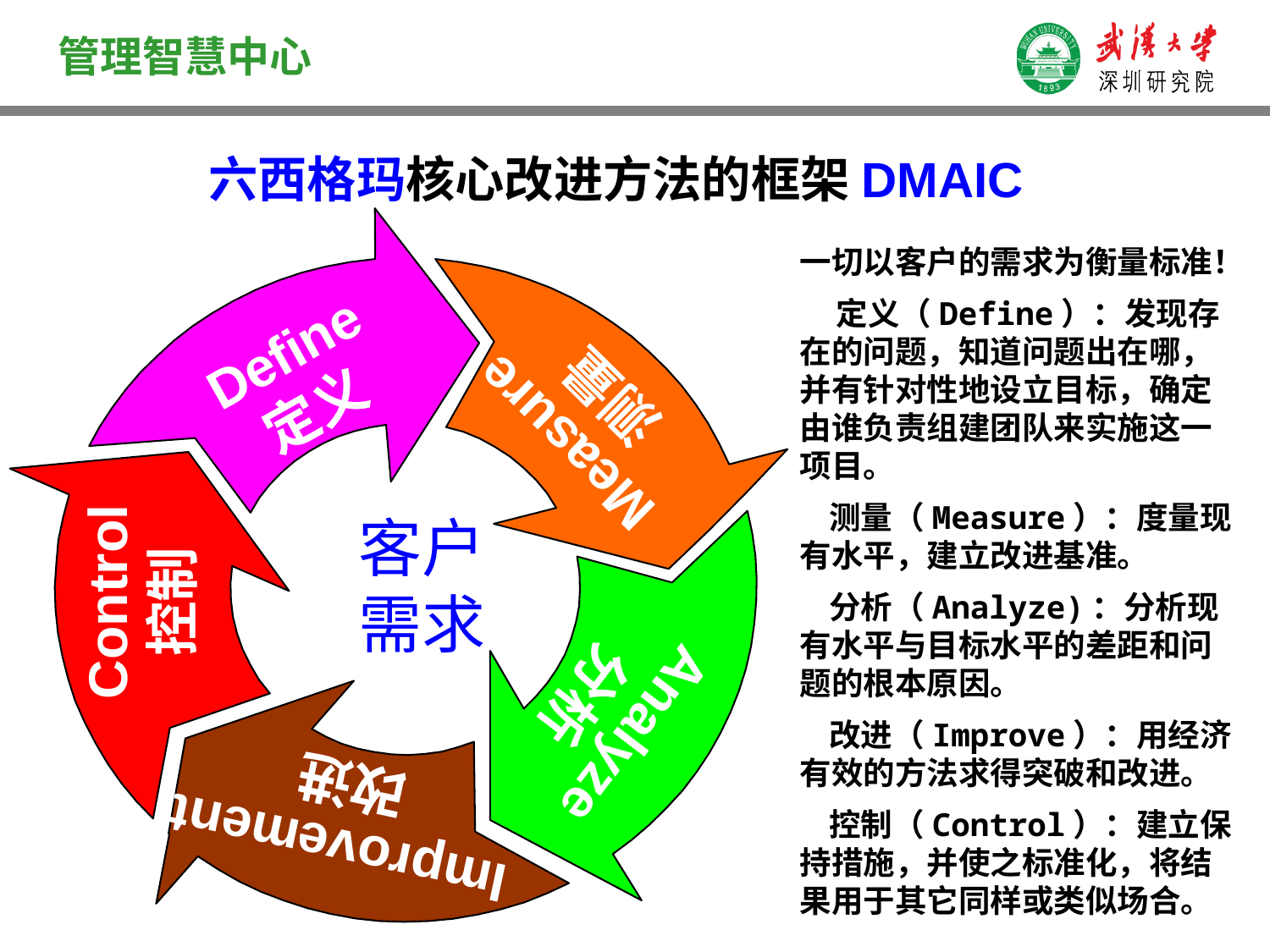

六西格玛核心改进方法的框架DMAIC

Define
定义

Measure
测量

Analyze
分析

Improvement
改进
客户
需求
Control
控制
一切以客户的需求为衡量标准！
    定义（Define）：发现存在的问题，知道问题出在哪，并有针对性地设立目标，确定由谁负责组建团队来实施这一项目。
   测量（Measure）：度量现有水平，建立改进基准。
   分析（Analyze)：分析现有水平与目标水平的差距和问题的根本原因。
   改进（Improve）：用经济有效的方法求得突破和改进。
   控制（Control）：建立保持措施，并使之标准化，将结果用于其它同样或类似场合。